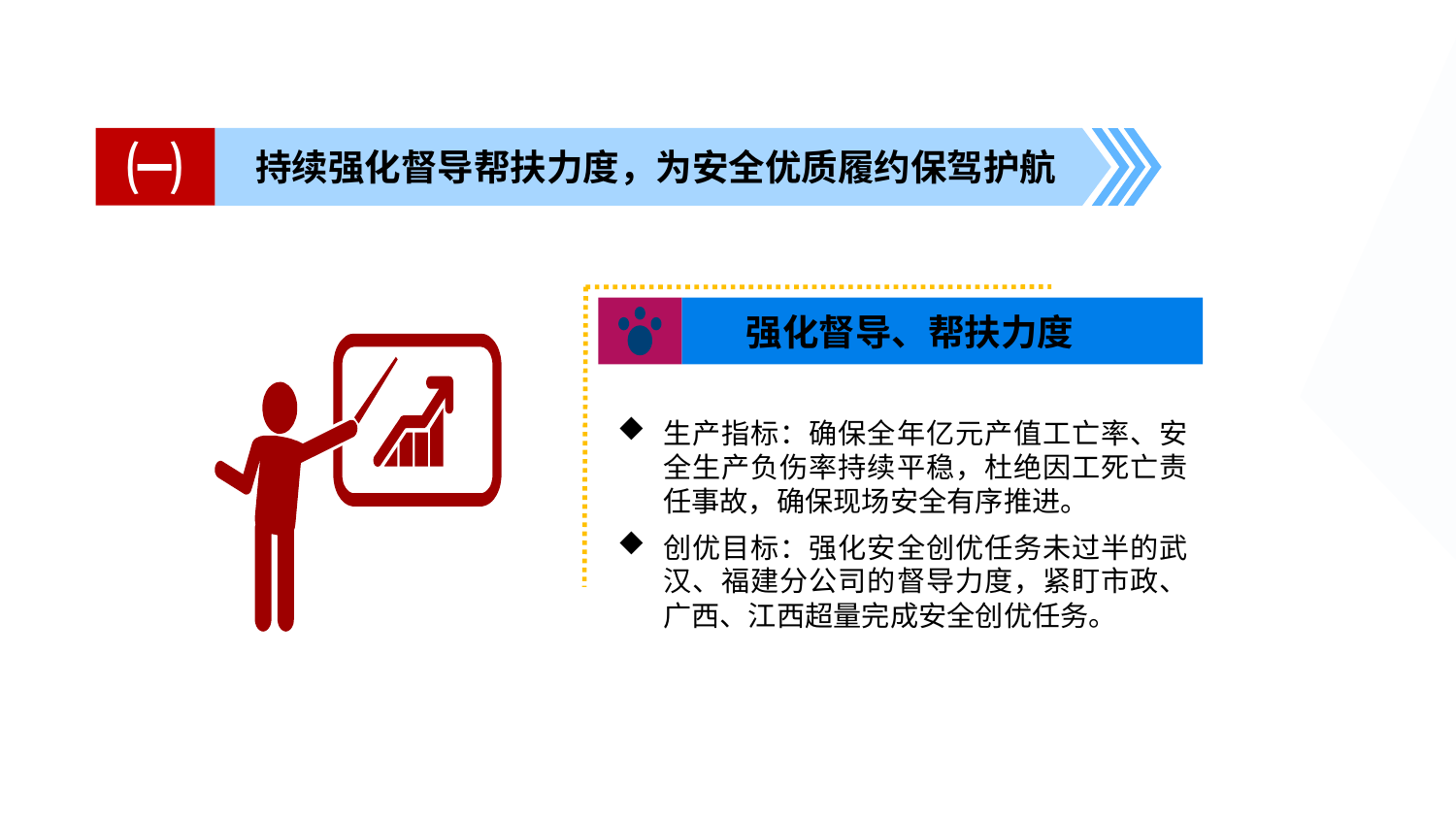

㈠
持续强化督导帮扶力度，为安全优质履约保驾护航

     强化督导、帮扶力度

生产指标：确保全年亿元产值工亡率、安全生产负伤率持续平稳，杜绝因工死亡责任事故，确保现场安全有序推进。
创优目标：强化安全创优任务未过半的武汉、福建分公司的督导力度，紧盯市政、广西、江西超量完成安全创优任务。